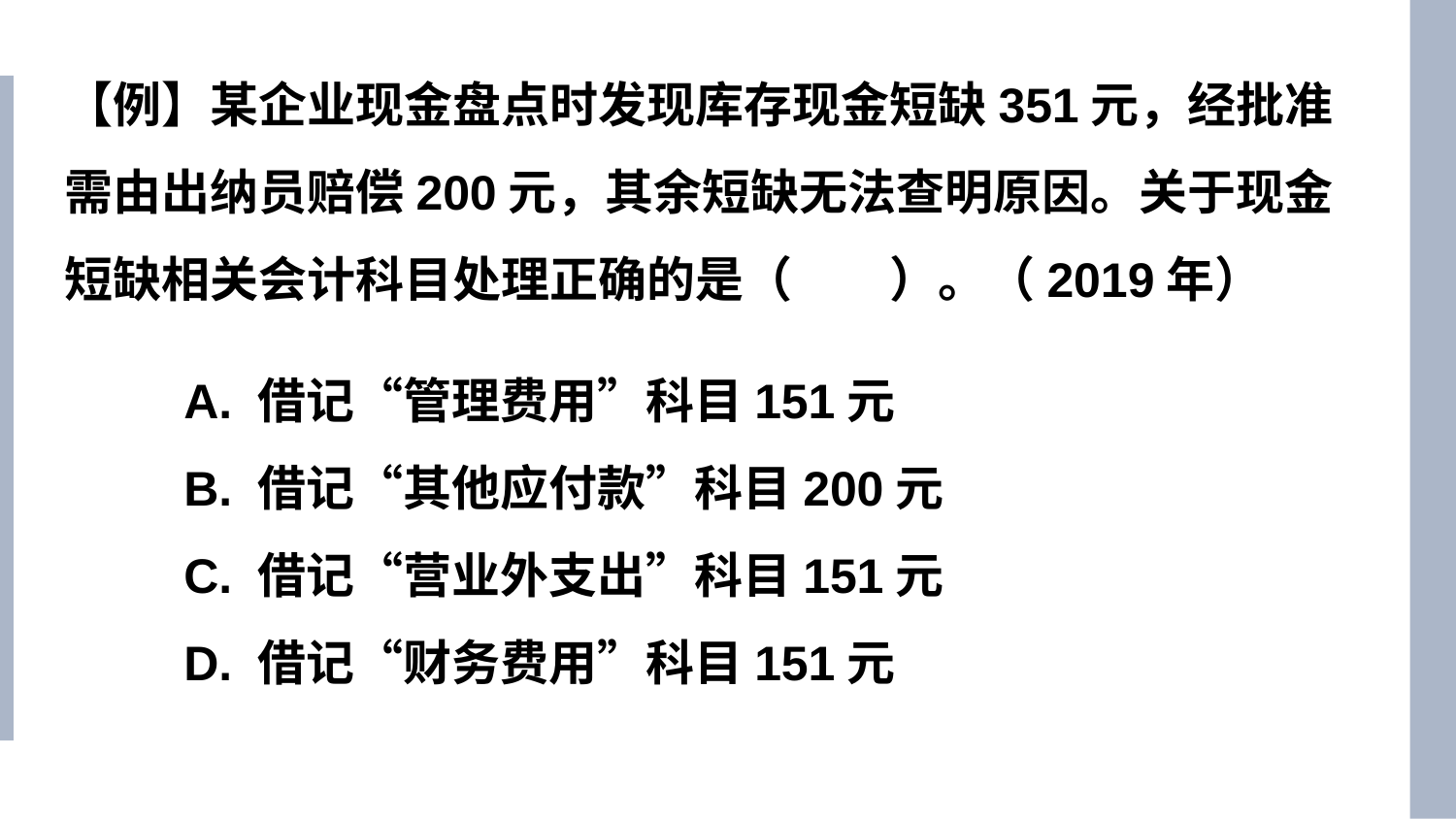

【例】某企业现金盘点时发现库存现金短缺351元，经批准需由出纳员赔偿200元，其余短缺无法查明原因。关于现金短缺相关会计科目处理正确的是（　　）。（2019年）
A. 借记“管理费用”科目151元
B. 借记“其他应付款”科目200元
C. 借记“营业外支出”科目151元
D. 借记“财务费用”科目151元